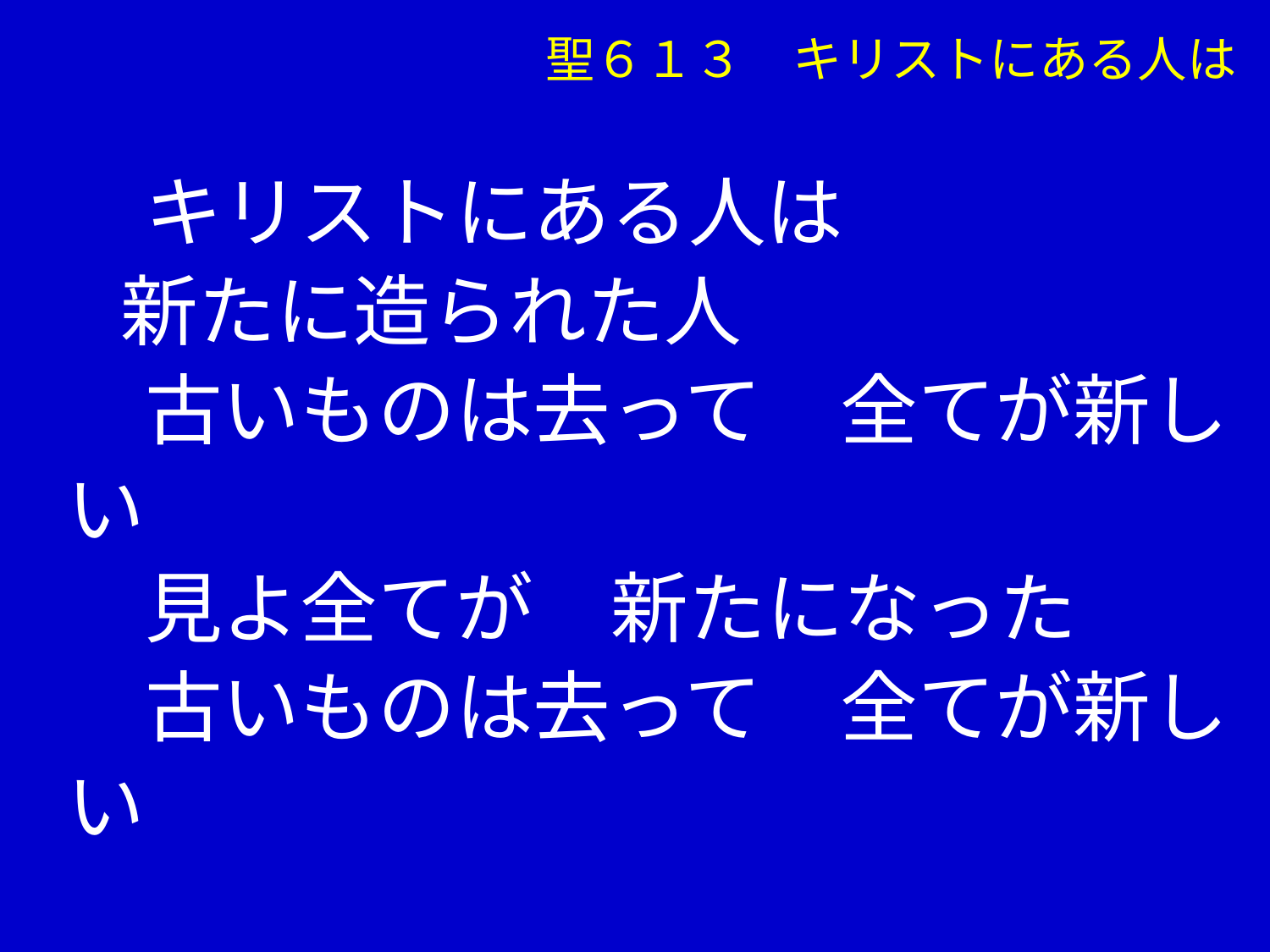

聖６１３　キリストにある人は
　キリストにある人は
  新たに造られた人
　古いものは去って　全てが新しい
　見よ全てが　新たになった
　古いものは去って　全てが新しい